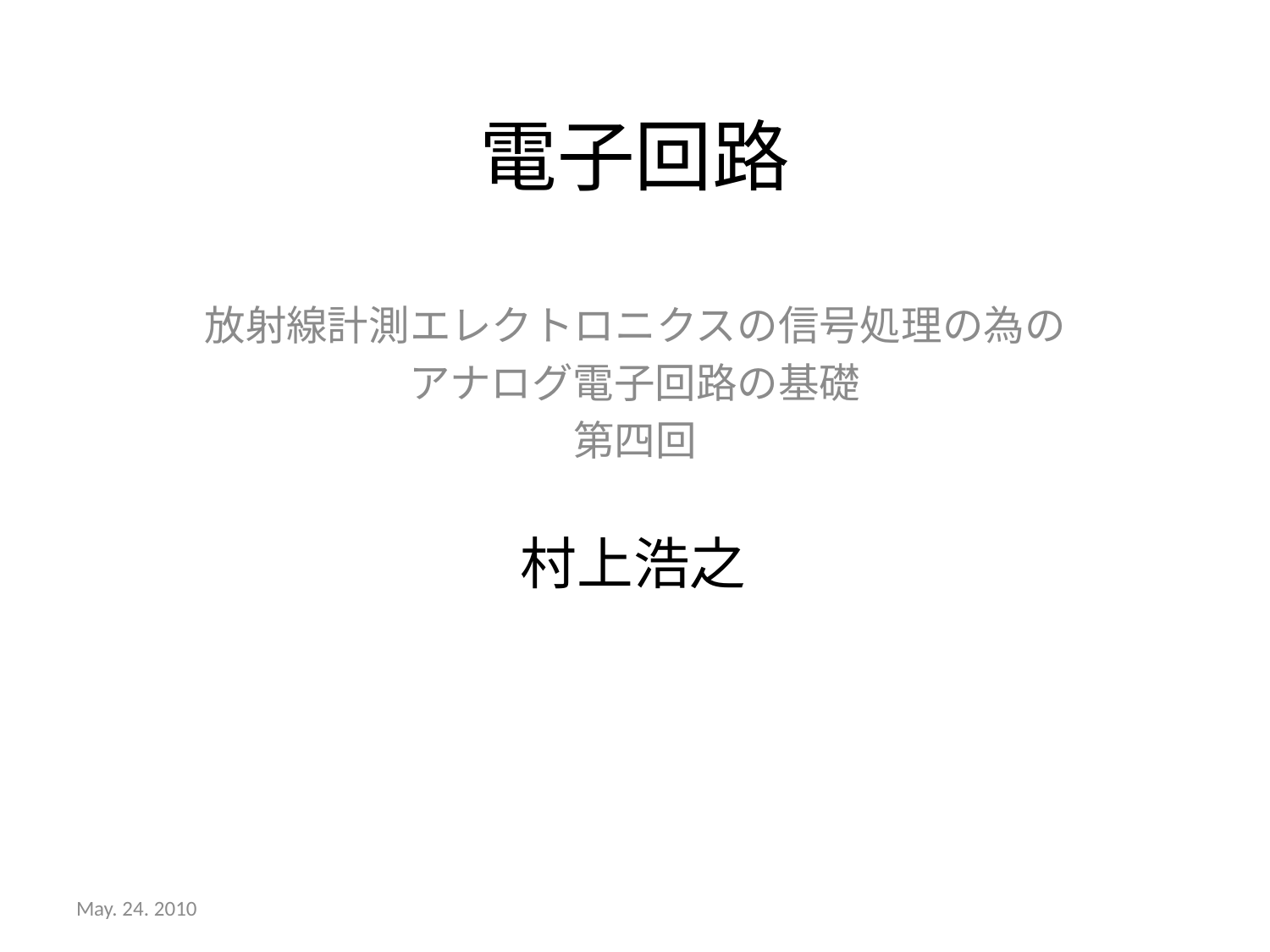

# 電子回路
放射線計測エレクトロニクスの信号処理の為の
アナログ電子回路の基礎
第四回
村上浩之
May. 24. 2010